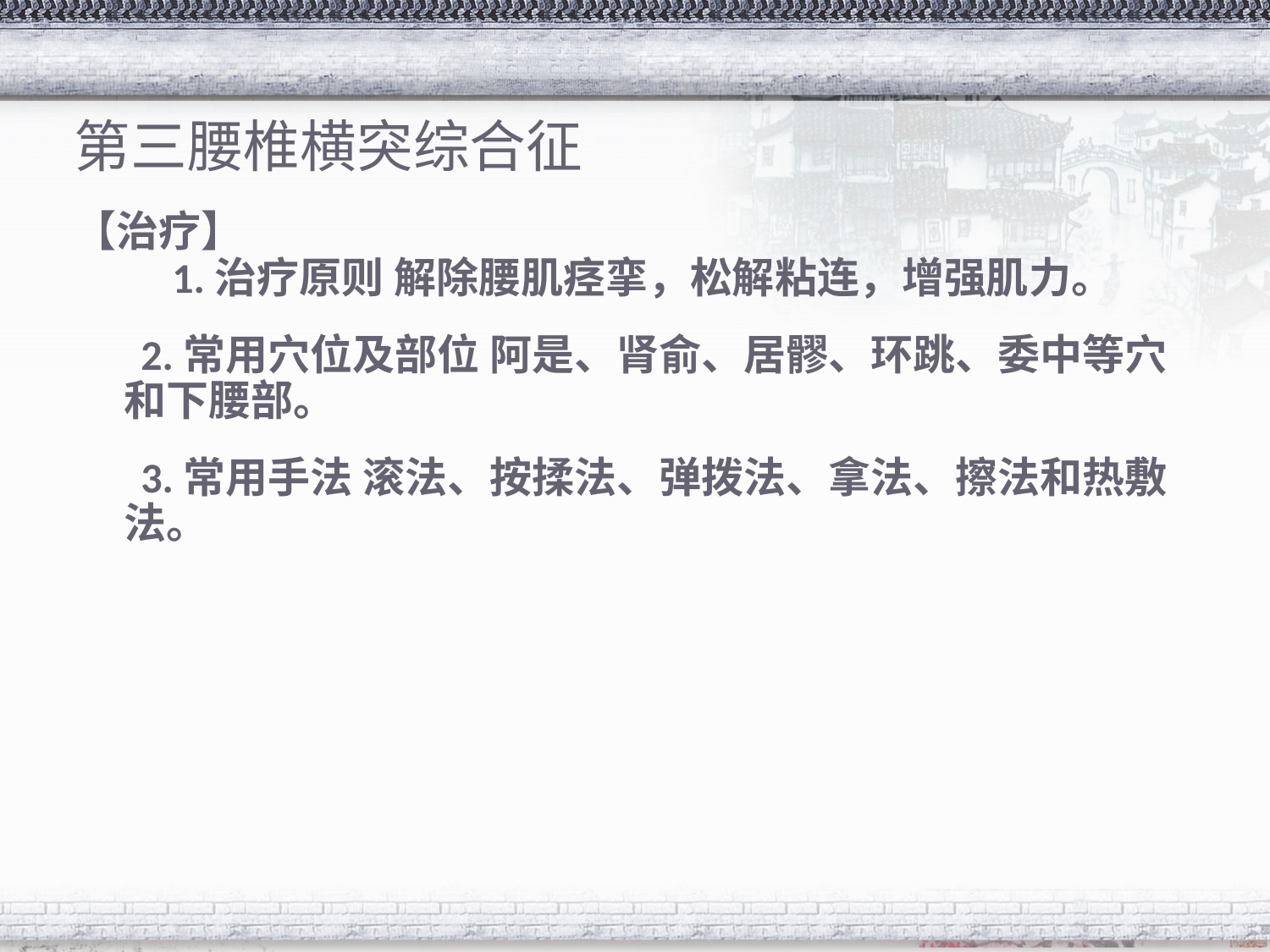

# 第三腰椎横突综合征
【治疗】
    1.治疗原则 解除腰肌痉挛，松解粘连，增强肌力。
       2.常用穴位及部位 阿是、肾俞、居髎、环跳、委中等穴和下腰部。
       3.常用手法 滚法、按揉法、弹拨法、拿法、擦法和热敷法。